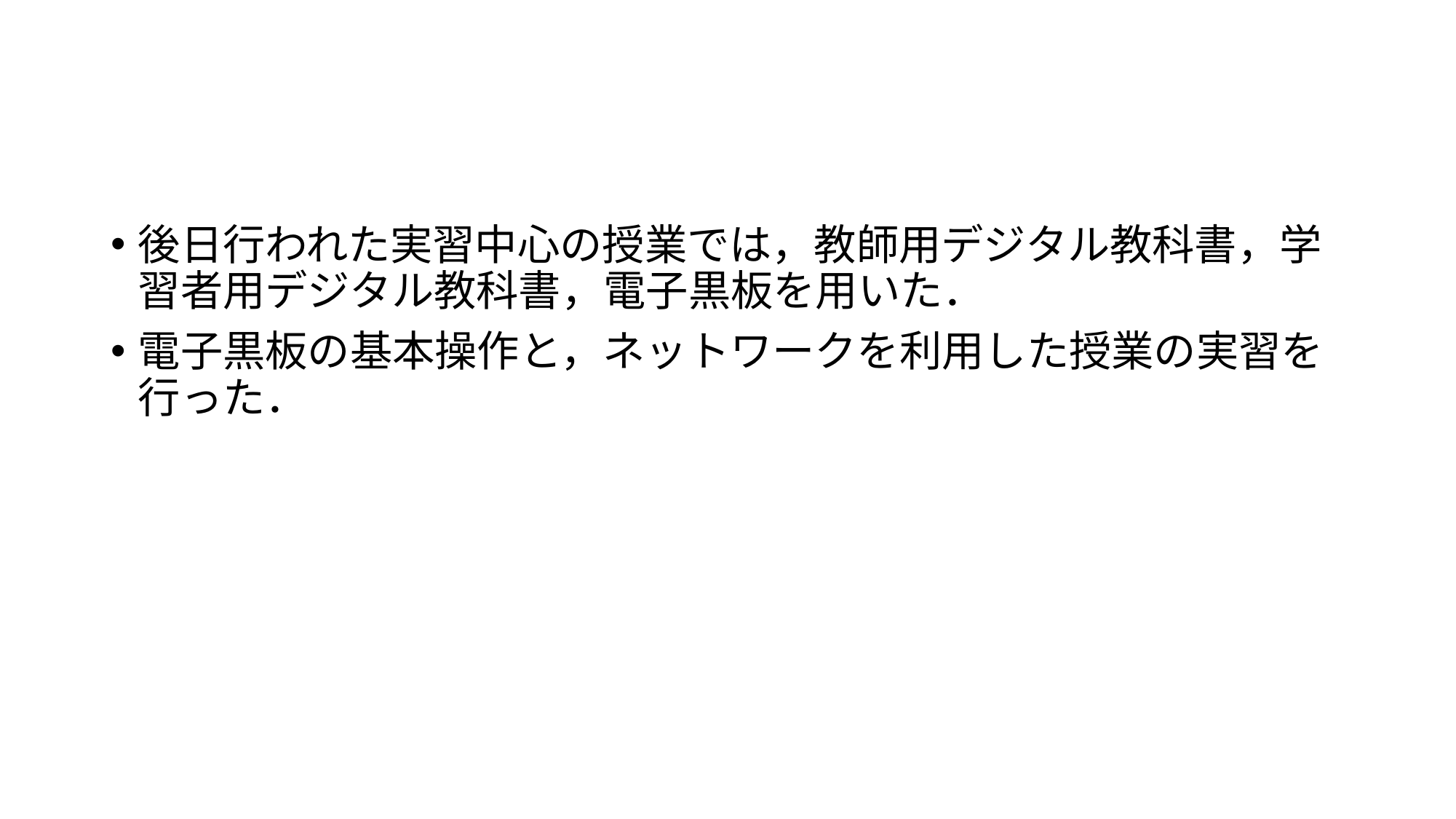

#
後日行われた実習中心の授業では，教師用デジタル教科書，学習者用デジタル教科書，電子黒板を用いた．
電子黒板の基本操作と，ネットワークを利用した授業の実習を行った．